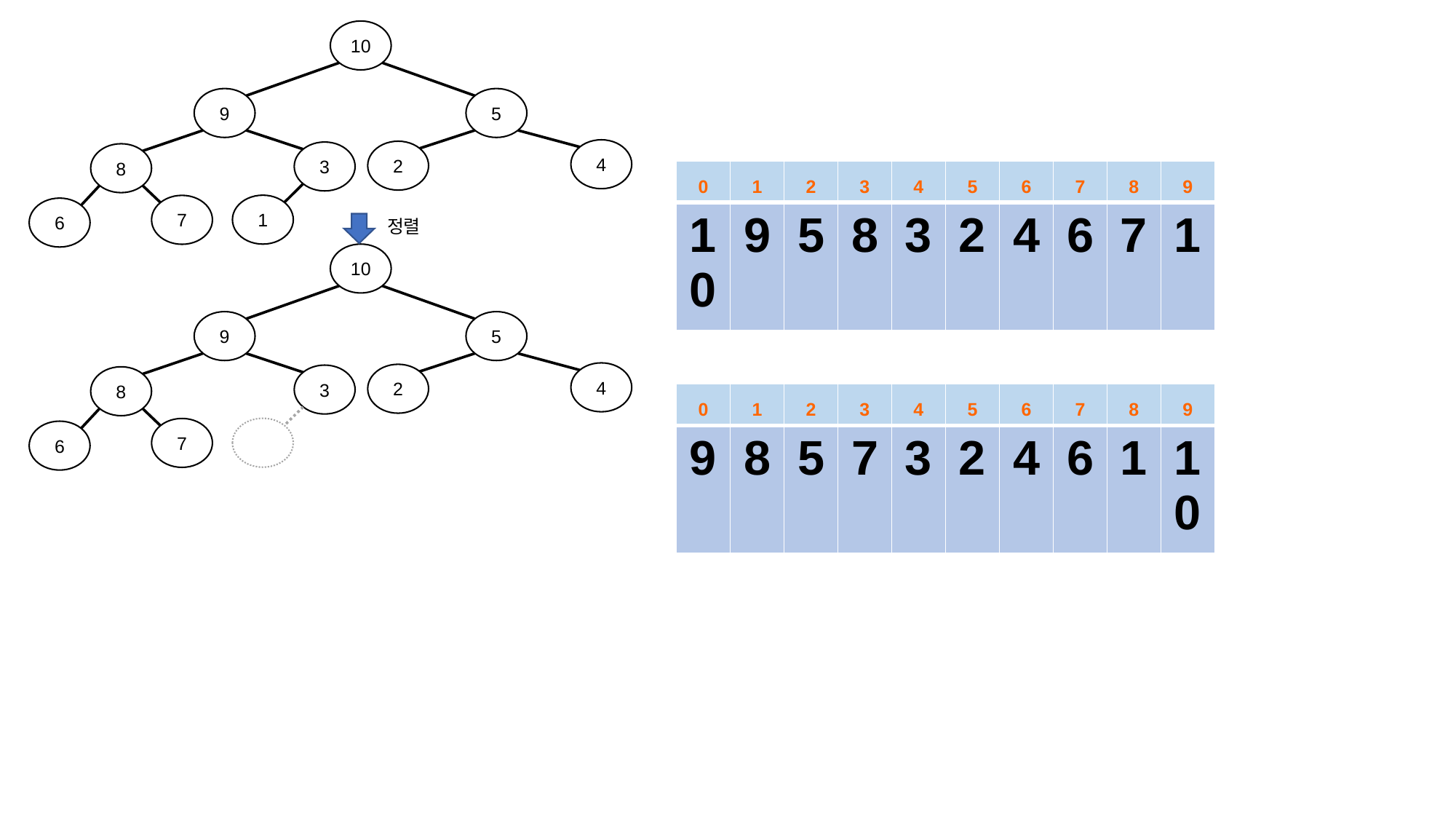

10
5
9
4
2
3
8
1
7
6
| 0 | 1 | 2 | 3 | 4 | 5 | 6 | 7 | 8 | 9 |
| --- | --- | --- | --- | --- | --- | --- | --- | --- | --- |
| 10 | 9 | 5 | 8 | 3 | 2 | 4 | 6 | 7 | 1 |
정렬

10
5
9
4
2
3
8

7
6
| 0 | 1 | 2 | 3 | 4 | 5 | 6 | 7 | 8 | 9 |
| --- | --- | --- | --- | --- | --- | --- | --- | --- | --- |
| 9 | 8 | 5 | 7 | 3 | 2 | 4 | 6 | 1 | 10 |